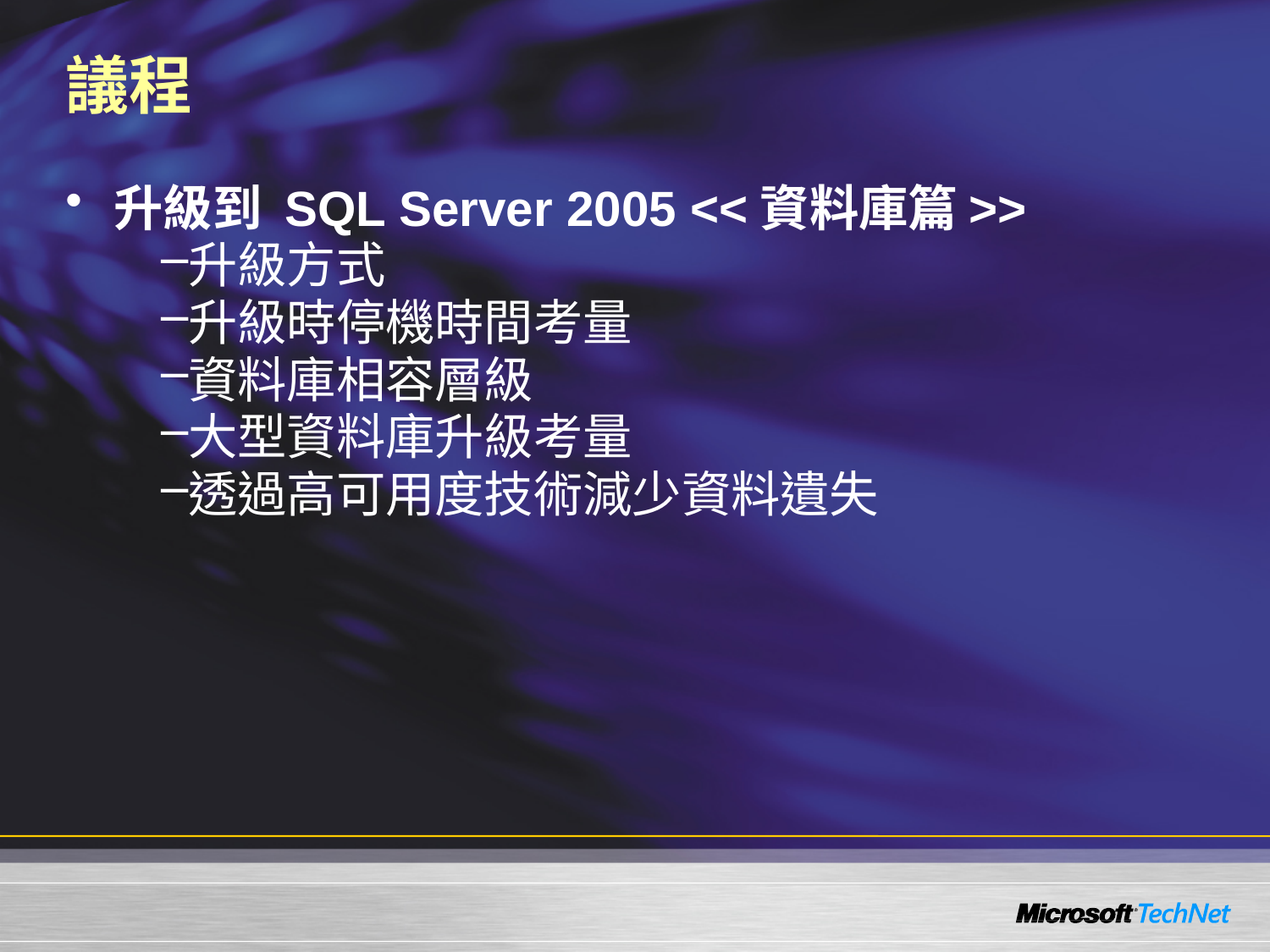

# 議程

升級到 SQL Server 2005 <<資料庫篇>>
升級方式
升級時停機時間考量
資料庫相容層級
大型資料庫升級考量
透過高可用度技術減少資料遺失